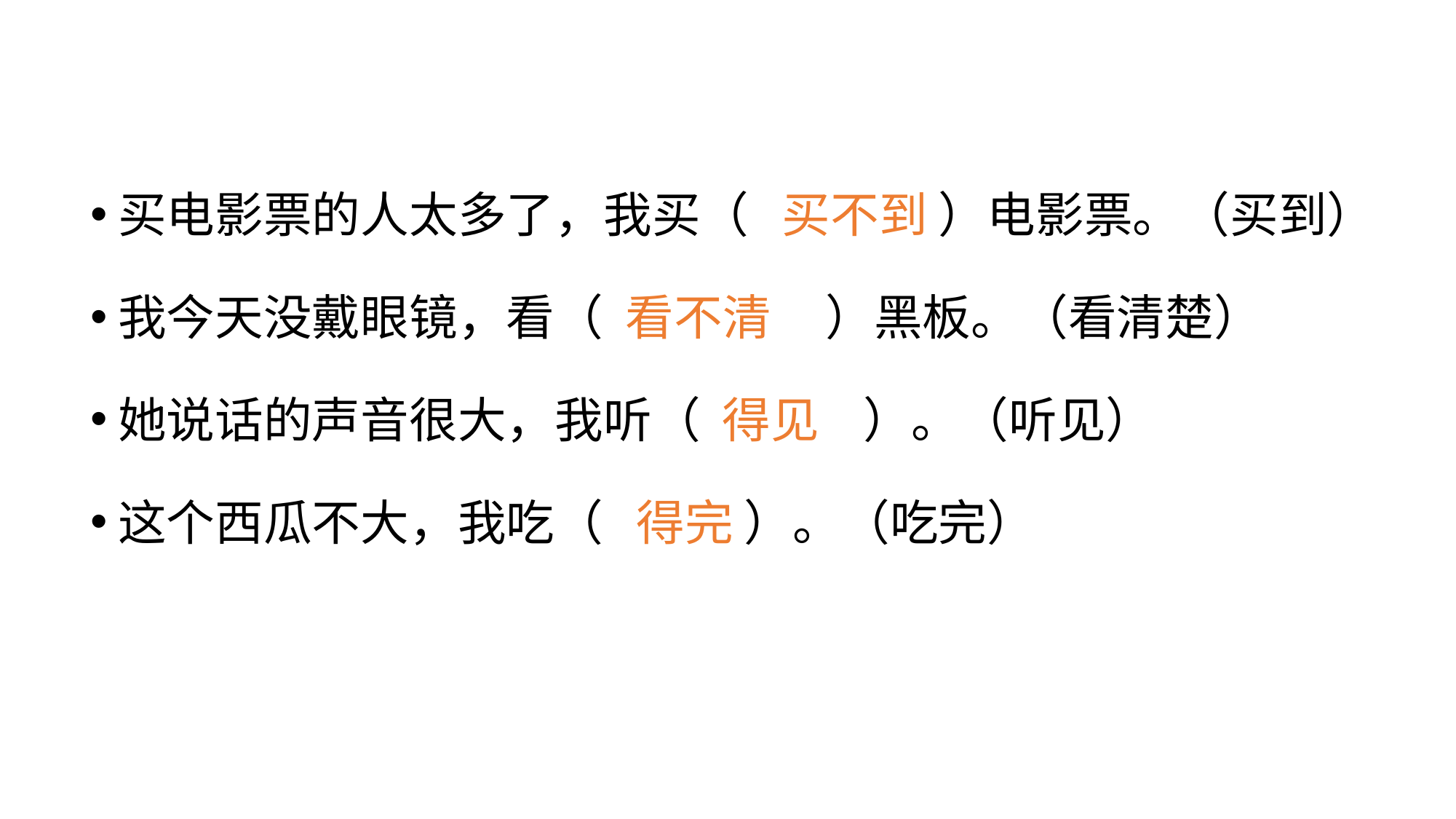

买电影票的人太多了，我买（   买不到 ）电影票。（买到）
我今天没戴眼镜，看（  看不清     ）黑板。（看清楚）
她说话的声音很大，我听（  得见    ）。（听见）
这个西瓜不大，我吃（   得完 ）。（吃完）